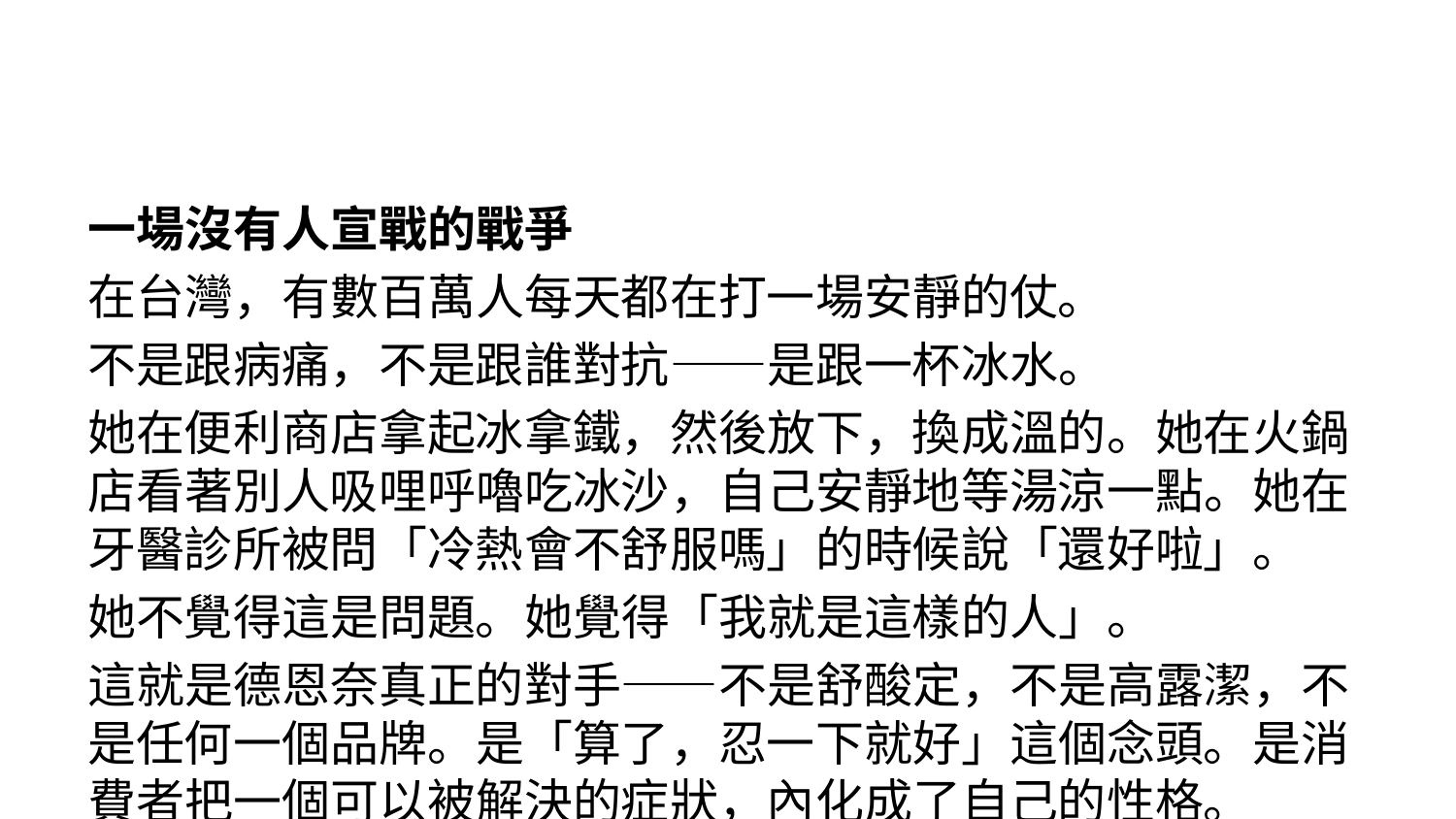

一場沒有人宣戰的戰爭
在台灣，有數百萬人每天都在打一場安靜的仗。
不是跟病痛，不是跟誰對抗——是跟一杯冰水。
她在便利商店拿起冰拿鐵，然後放下，換成溫的。她在火鍋店看著別人吸哩呼嚕吃冰沙，自己安靜地等湯涼一點。她在牙醫診所被問「冷熱會不舒服嗎」的時候說「還好啦」。
她不覺得這是問題。她覺得「我就是這樣的人」。
這就是德恩奈真正的對手——不是舒酸定，不是高露潔，不是任何一個品牌。是「算了，忍一下就好」這個念頭。是消費者把一個可以被解決的症狀，內化成了自己的性格。
打敗舒酸定不是我們的任務。讓 700 萬人知道「你不用忍」——這才是。